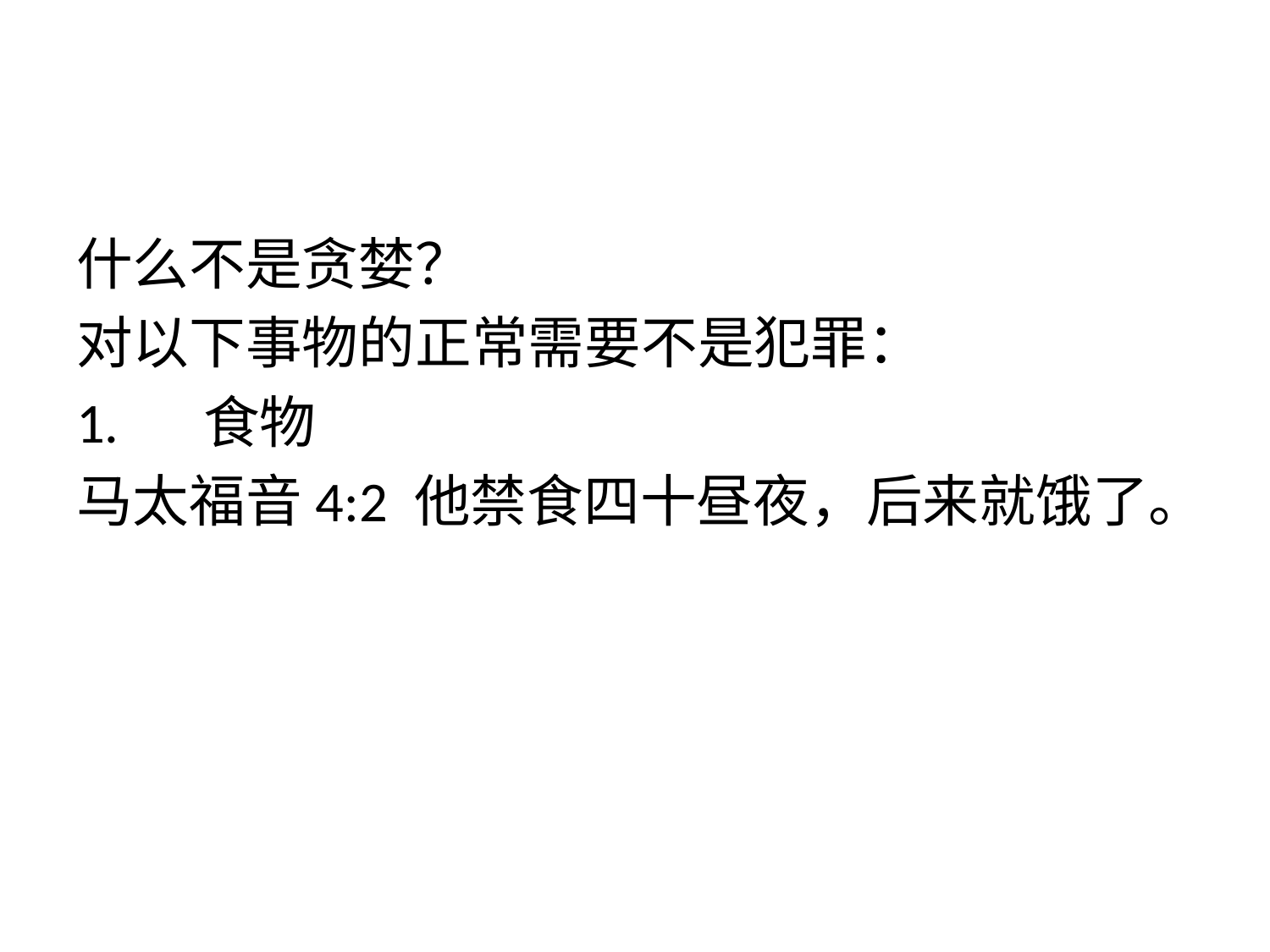

#
什么不是贪婪？
对以下事物的正常需要不是犯罪：
1.	食物
马太福音4:2 他禁食四十昼夜，后来就饿了。